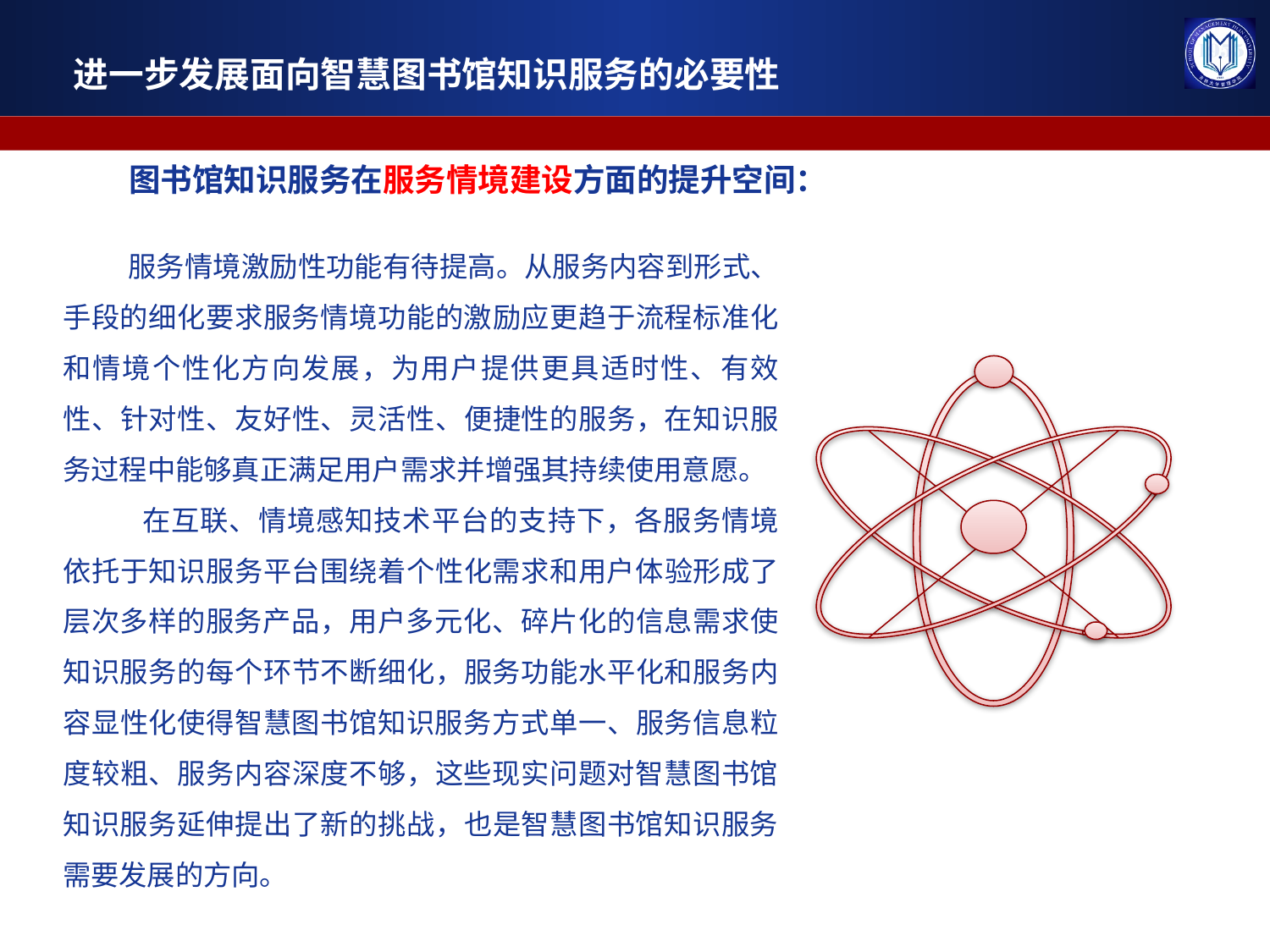

进一步发展面向智慧图书馆知识服务的必要性
图书馆知识服务在服务情境建设方面的提升空间：
         服务情境激励性功能有待提高。从服务内容到形式、手段的细化要求服务情境功能的激励应更趋于流程标准化和情境个性化方向发展，为用户提供更具适时性、有效性、针对性、友好性、灵活性、便捷性的服务，在知识服务过程中能够真正满足用户需求并增强其持续使用意愿。
          在互联、情境感知技术平台的支持下，各服务情境依托于知识服务平台围绕着个性化需求和用户体验形成了层次多样的服务产品，用户多元化、碎片化的信息需求使知识服务的每个环节不断细化，服务功能水平化和服务内容显性化使得智慧图书馆知识服务方式单一、服务信息粒度较粗、服务内容深度不够，这些现实问题对智慧图书馆知识服务延伸提出了新的挑战，也是智慧图书馆知识服务需要发展的方向。